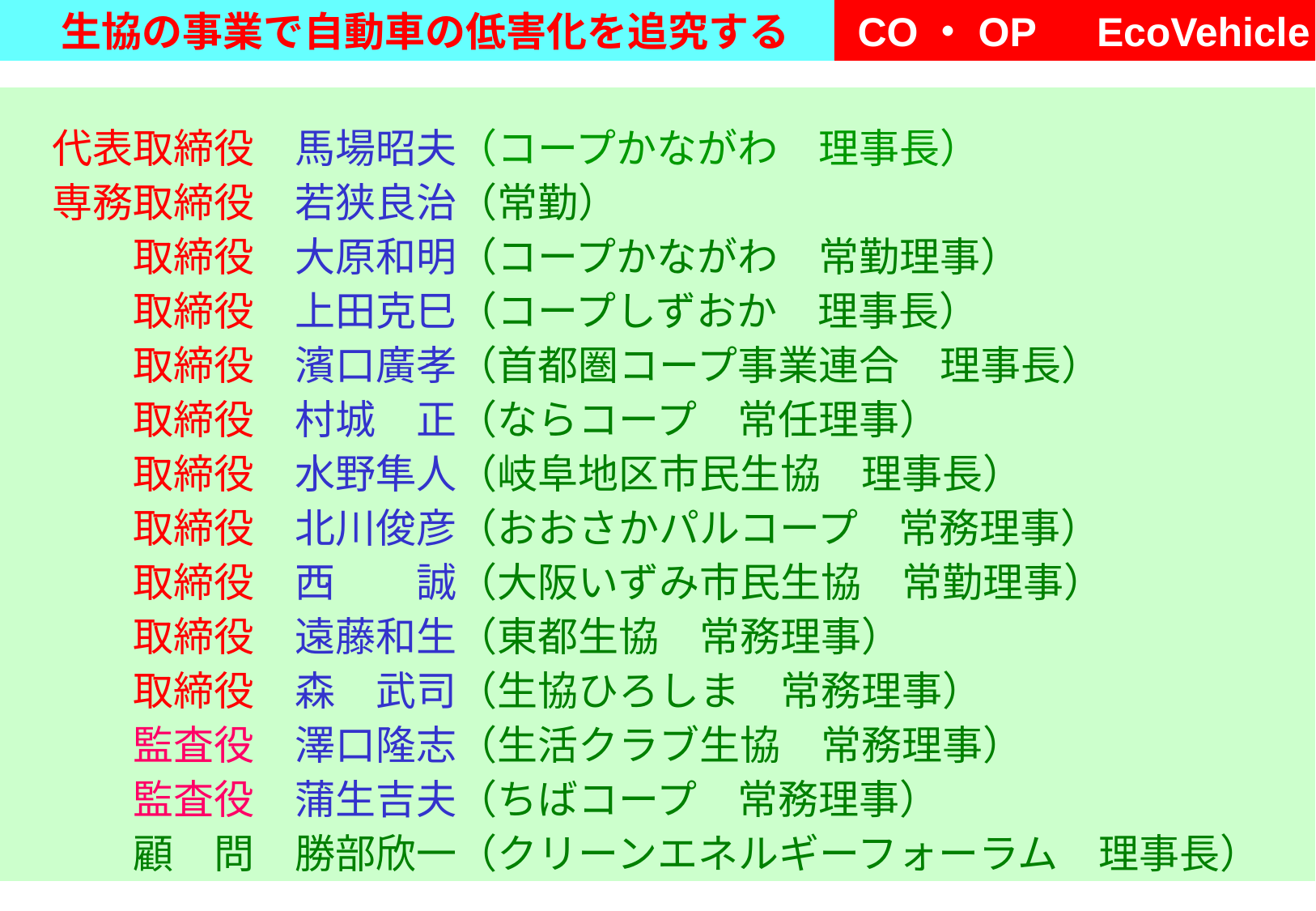

代表取締役　馬場昭夫（コープかながわ　理事長）
　専務取締役　若狭良治（常勤）
　　　取締役　大原和明（コープかながわ　常勤理事）
　　　取締役　上田克巳（コープしずおか　理事長）
　　　取締役　濱口廣孝（首都圏コープ事業連合　理事長）
　　　取締役　村城　正（ならコープ　常任理事）
　　　取締役　水野隼人（岐阜地区市民生協　理事長）
　　　取締役　北川俊彦（おおさかパルコープ　常務理事）
　　　取締役　西　　誠（大阪いずみ市民生協　常勤理事）
　　　取締役　遠藤和生（東都生協　常務理事）
　　　取締役　森　武司（生協ひろしま　常務理事）
　　　監査役　澤口隆志（生活クラブ生協　常務理事）
　　　監査役　蒲生吉夫（ちばコープ　常務理事）
　　　顧　問　勝部欣一（クリーンエネルギーフォーラム　理事長）